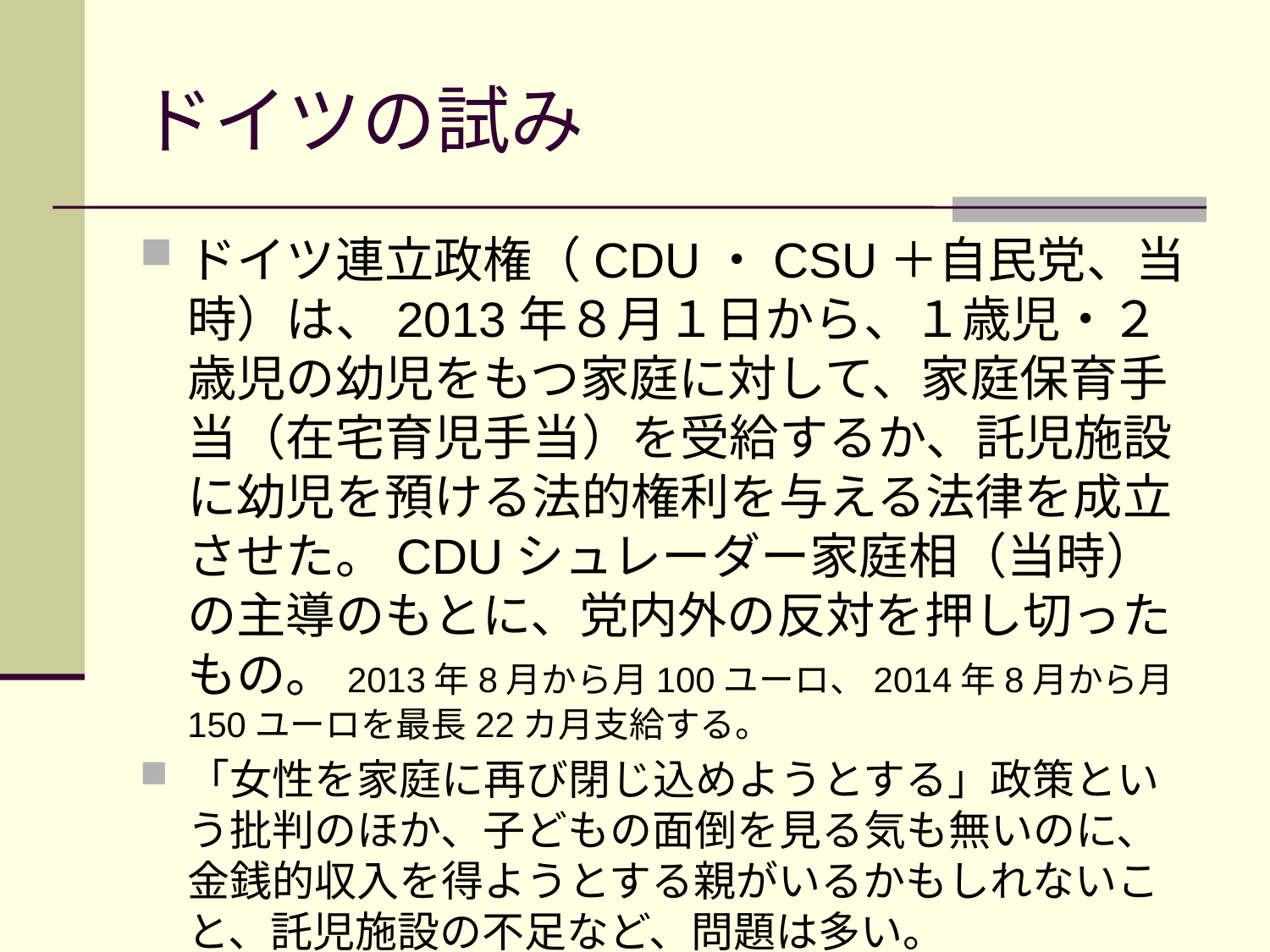

# ドイツの試み
ドイツ連立政権（CDU・CSU＋自民党、当時）は、2013年８月１日から、１歳児・２歳児の幼児をもつ家庭に対して、家庭保育手当（在宅育児手当）を受給するか、託児施設に幼児を預ける法的権利を与える法律を成立させた。CDUシュレーダー家庭相（当時）の主導のもとに、党内外の反対を押し切ったもの。2013年8月から月100ユーロ、2014年8月から月150ユーロを最長22カ月支給する。
「女性を家庭に再び閉じ込めようとする」政策という批判のほか、子どもの面倒を見る気も無いのに、金銭的収入を得ようとする親がいるかもしれないこと、託児施設の不足など、問題は多い。